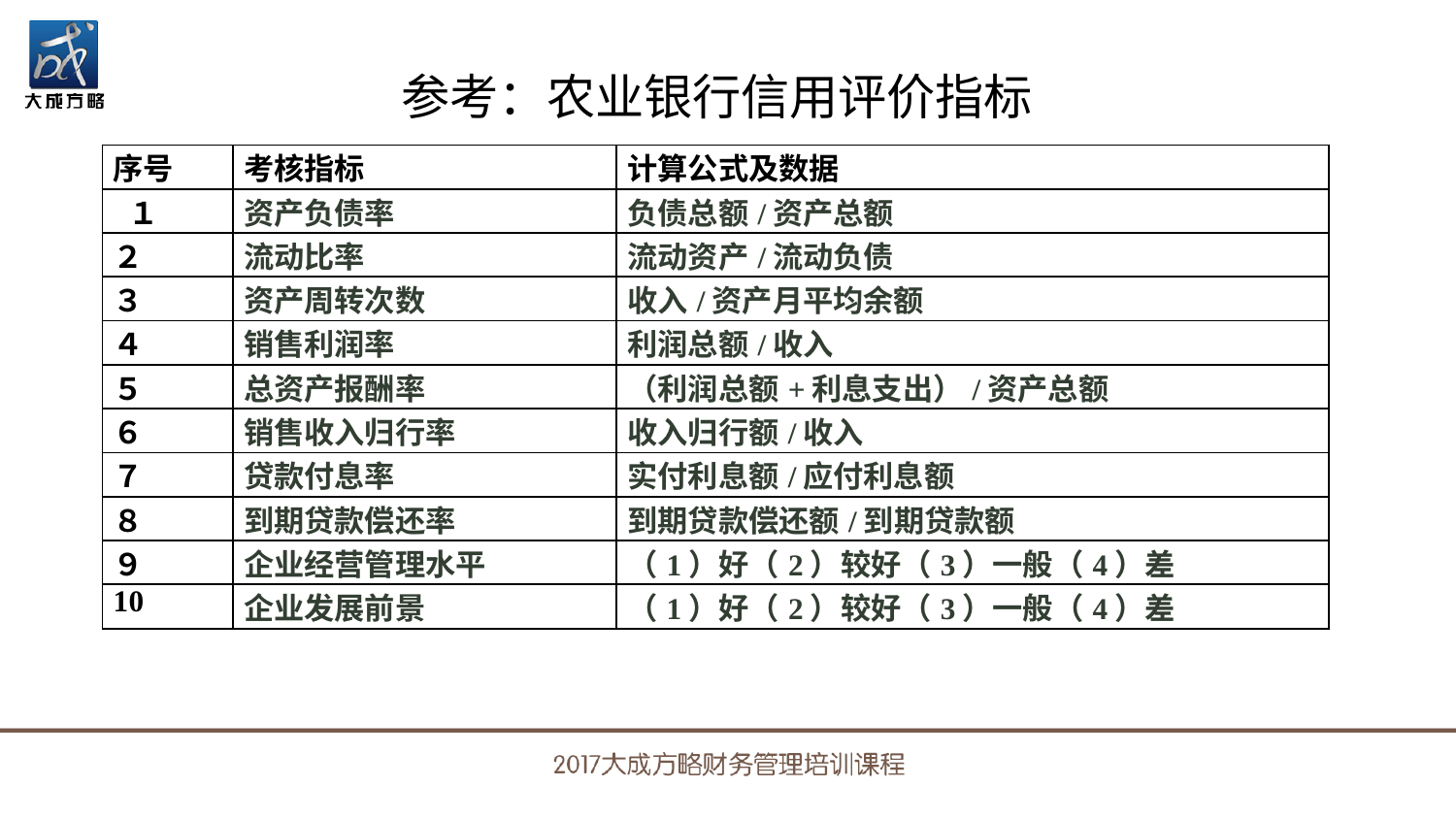

# 参考：农业银行信用评价指标
| 序号 | 考核指标 | 计算公式及数据 |
| --- | --- | --- |
| １ | 资产负债率 | 负债总额/资产总额 |
| ２ | 流动比率 | 流动资产/流动负债 |
| ３ | 资产周转次数 | 收入/资产月平均余额 |
| ４ | 销售利润率 | 利润总额/收入 |
| ５ | 总资产报酬率 | （利润总额+利息支出）/资产总额 |
| ６ | 销售收入归行率 | 收入归行额/收入 |
| ７ | 贷款付息率 | 实付利息额/应付利息额 |
| ８ | 到期贷款偿还率 | 到期贷款偿还额/到期贷款额 |
| ９ | 企业经营管理水平 | （1）好（2）较好（3）一般（4）差 |
| 10 | 企业发展前景 | （1）好（2）较好（3）一般（4）差 |